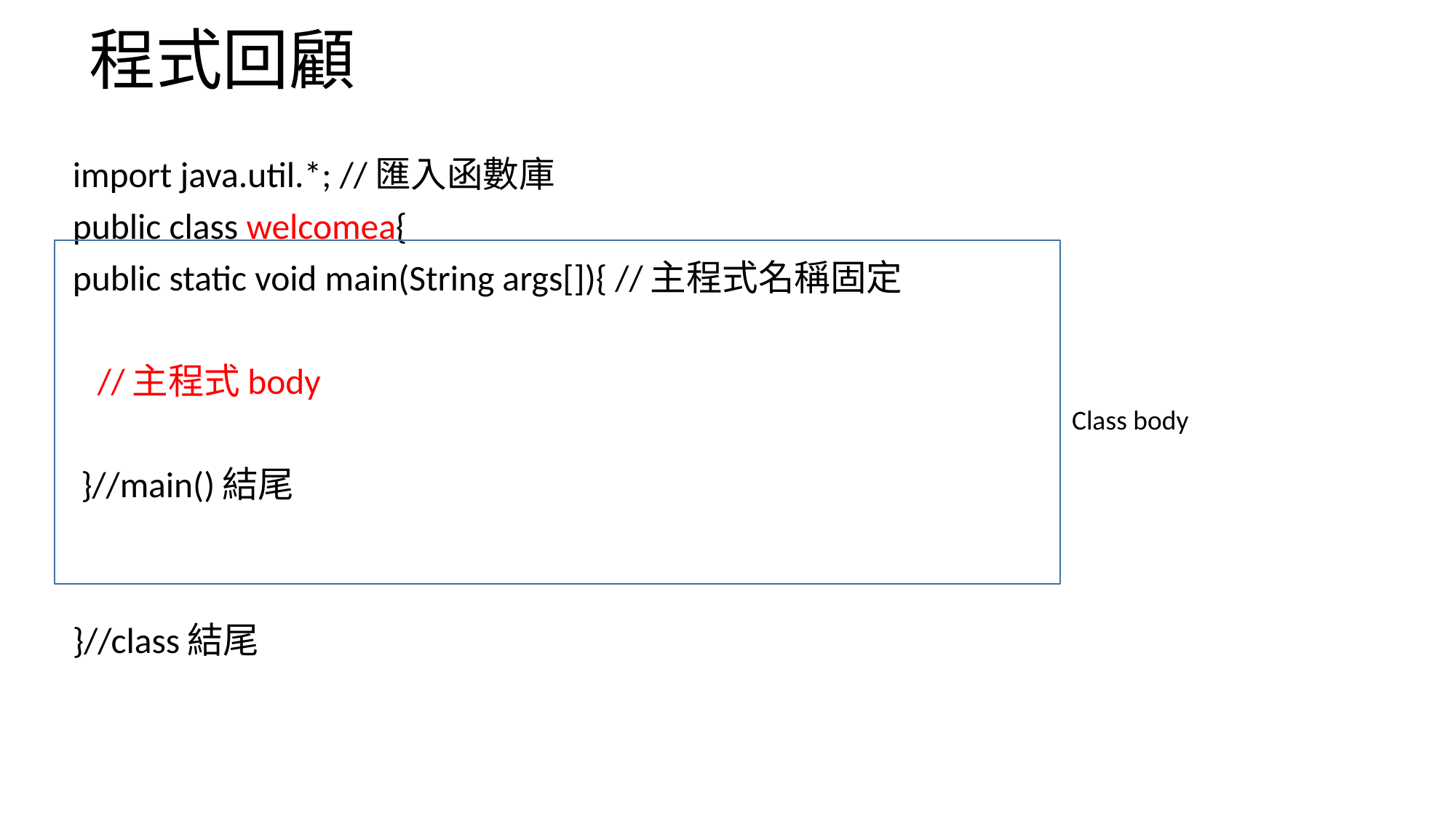

# 程式回顧
import java.util.*; //匯入函數庫
public class welcomea{
public static void main(String args[]){ //主程式名稱固定

   //主程式body

 }//main()結尾

}//class結尾

Class body